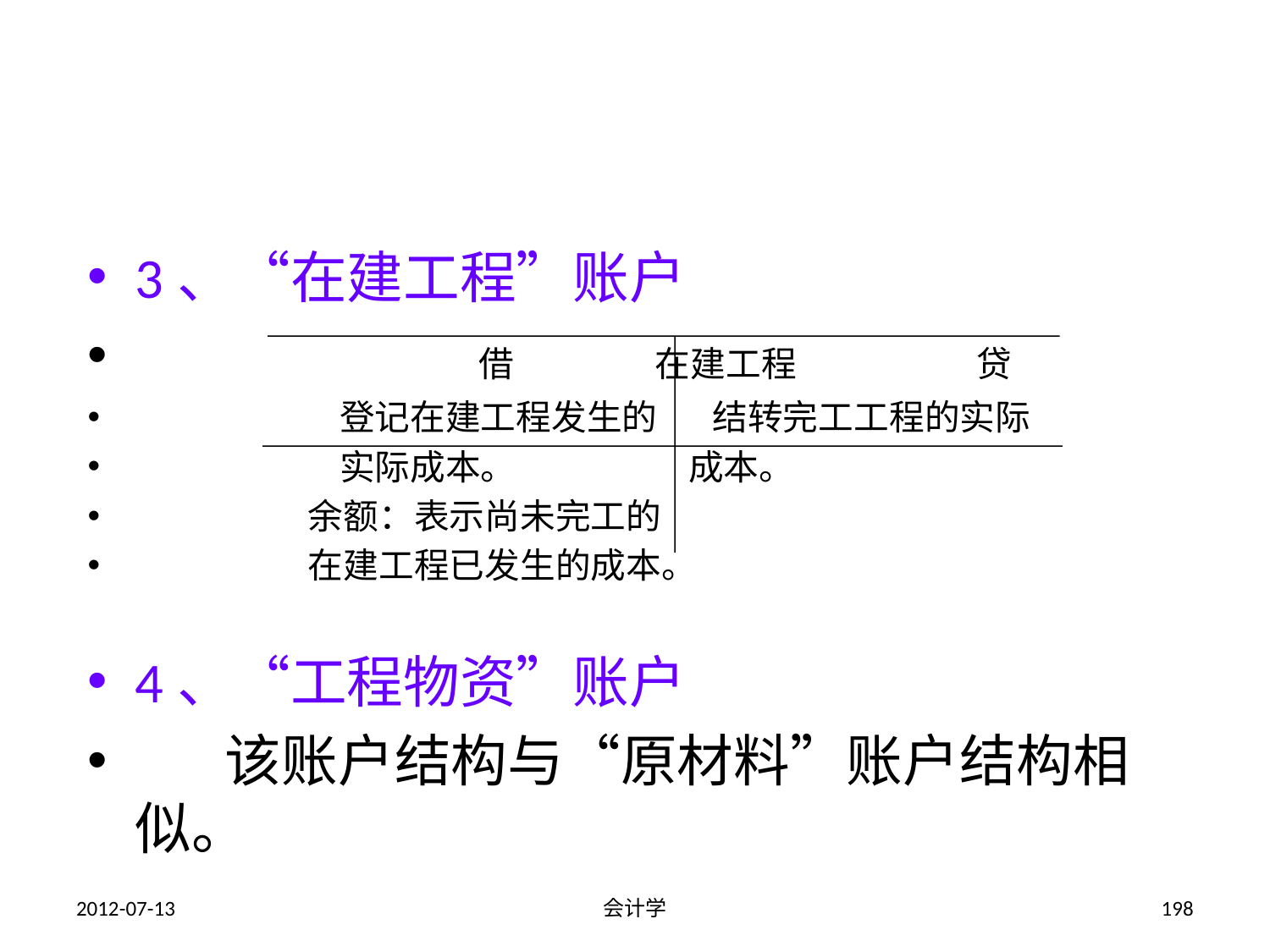

3、“在建工程”账户
                          借                  在建工程                       贷
                         登记在建工程发生的       结转完工工程的实际
                         实际成本。                      成本。
                     余额：表示尚未完工的
                     在建工程已发生的成本。

4、“工程物资”账户
      该账户结构与“原材料”账户结构相似。

2012-07-13
会计学
198